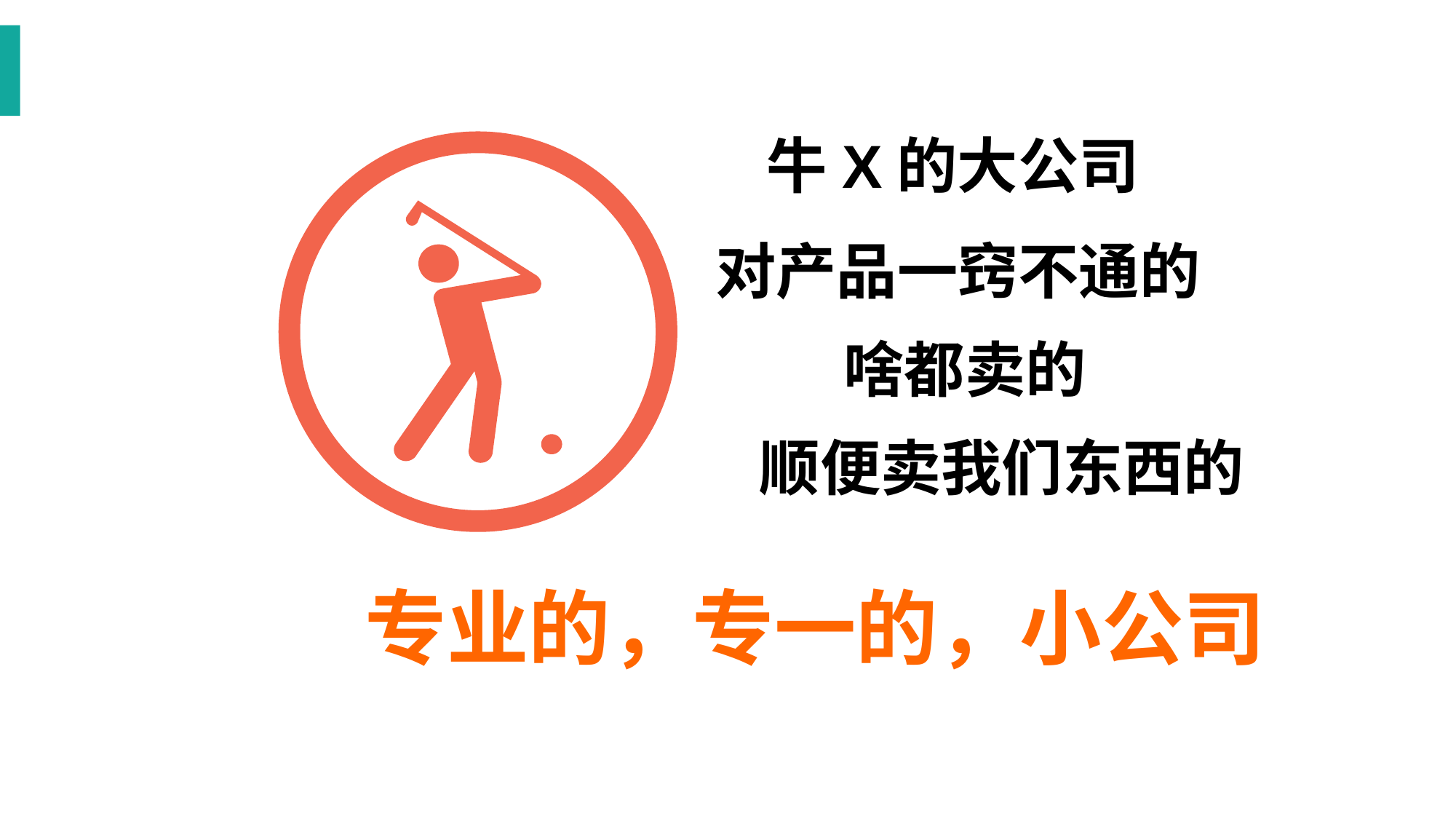

牛X的大公司

对产品一窍不通的
啥都卖的
顺便卖我们东西的
专业的，专一的，小公司